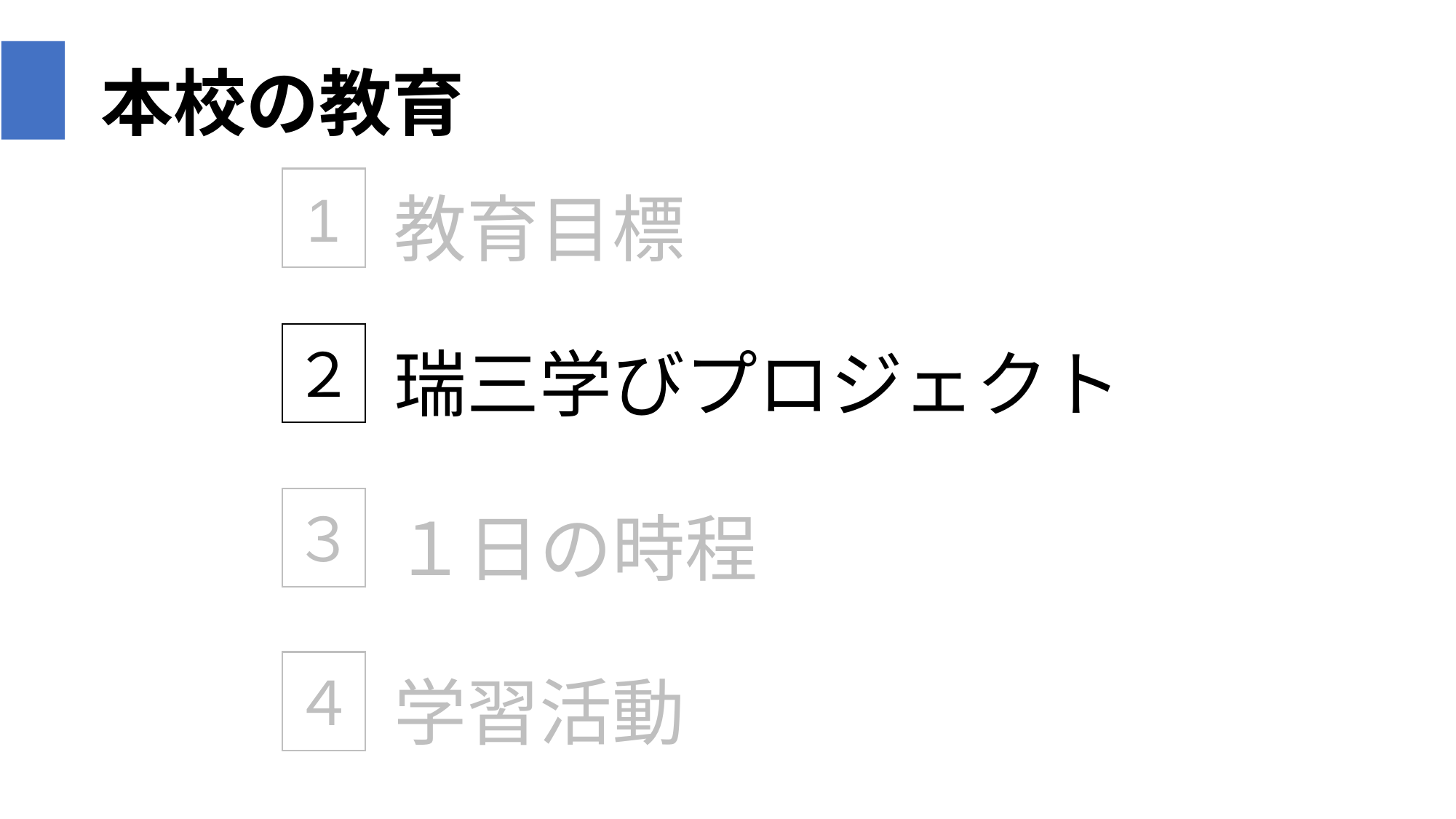

本校の教育

1
教育目標
２
瑞三学びプロジェクト
３
１日の時程
４
学習活動